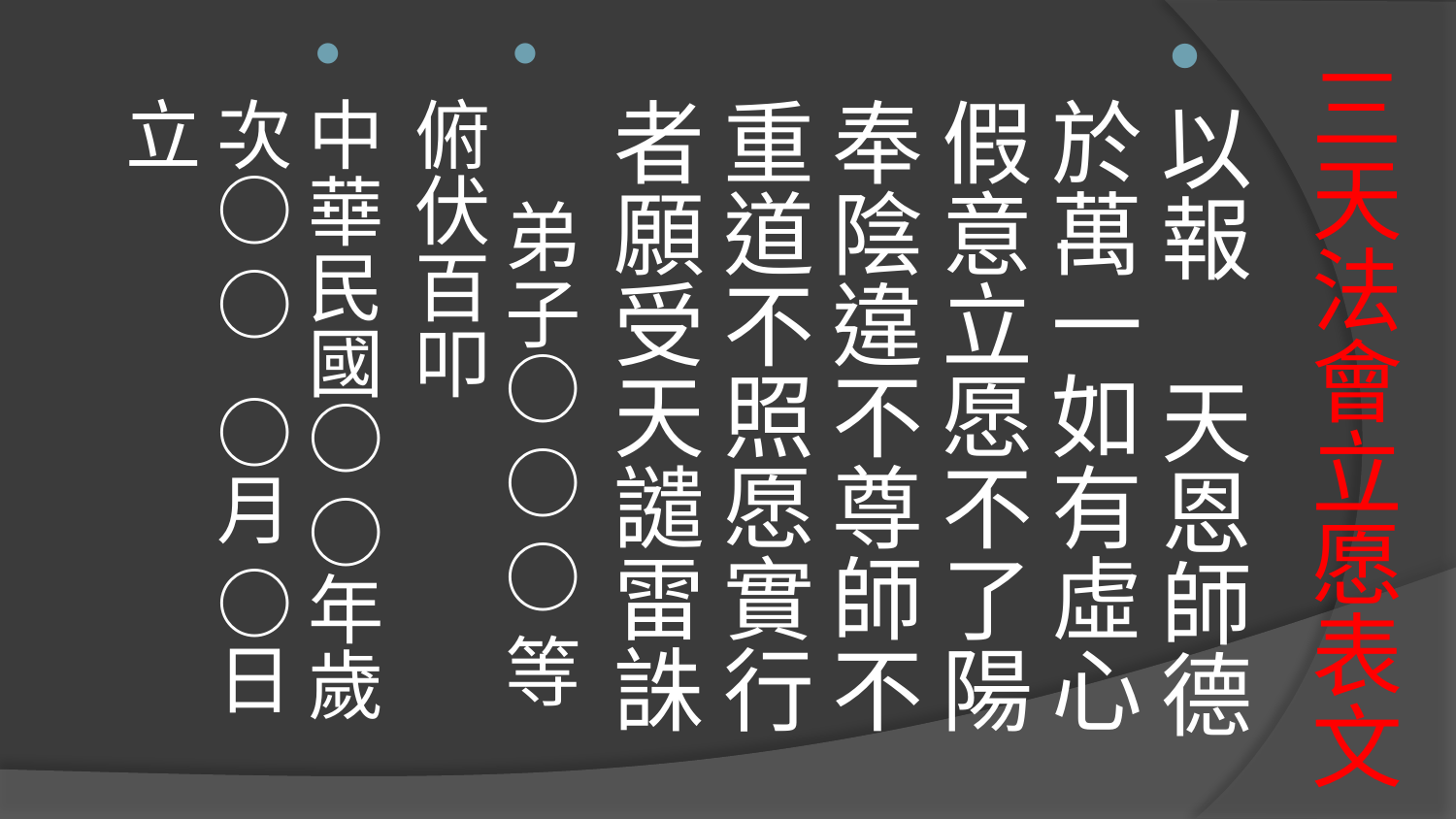

以報　天恩師德於萬一如有虛心假意立愿不了陽奉陰違不尊師不重道不照愿實行者願受天譴雷誅
     弟子○ ○ ○ 等俯伏百叩
中華民國○ ○年歲次○ ○   ○月 ○日立

# 三天法會立愿表文